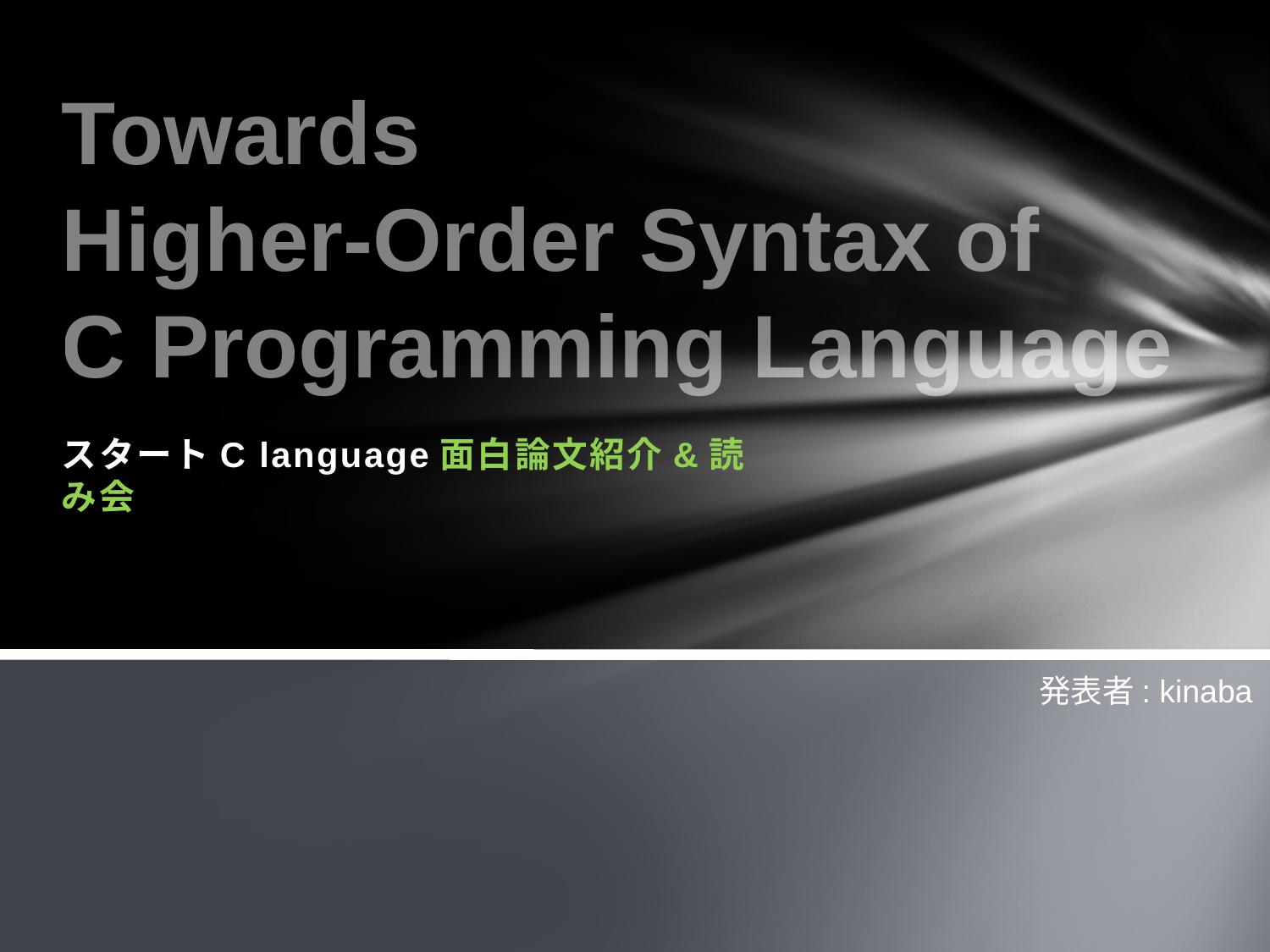

# Towards Higher-Order Syntax of C Programming Language
スタートC language面白論文紹介&読み会
発表者: kinaba